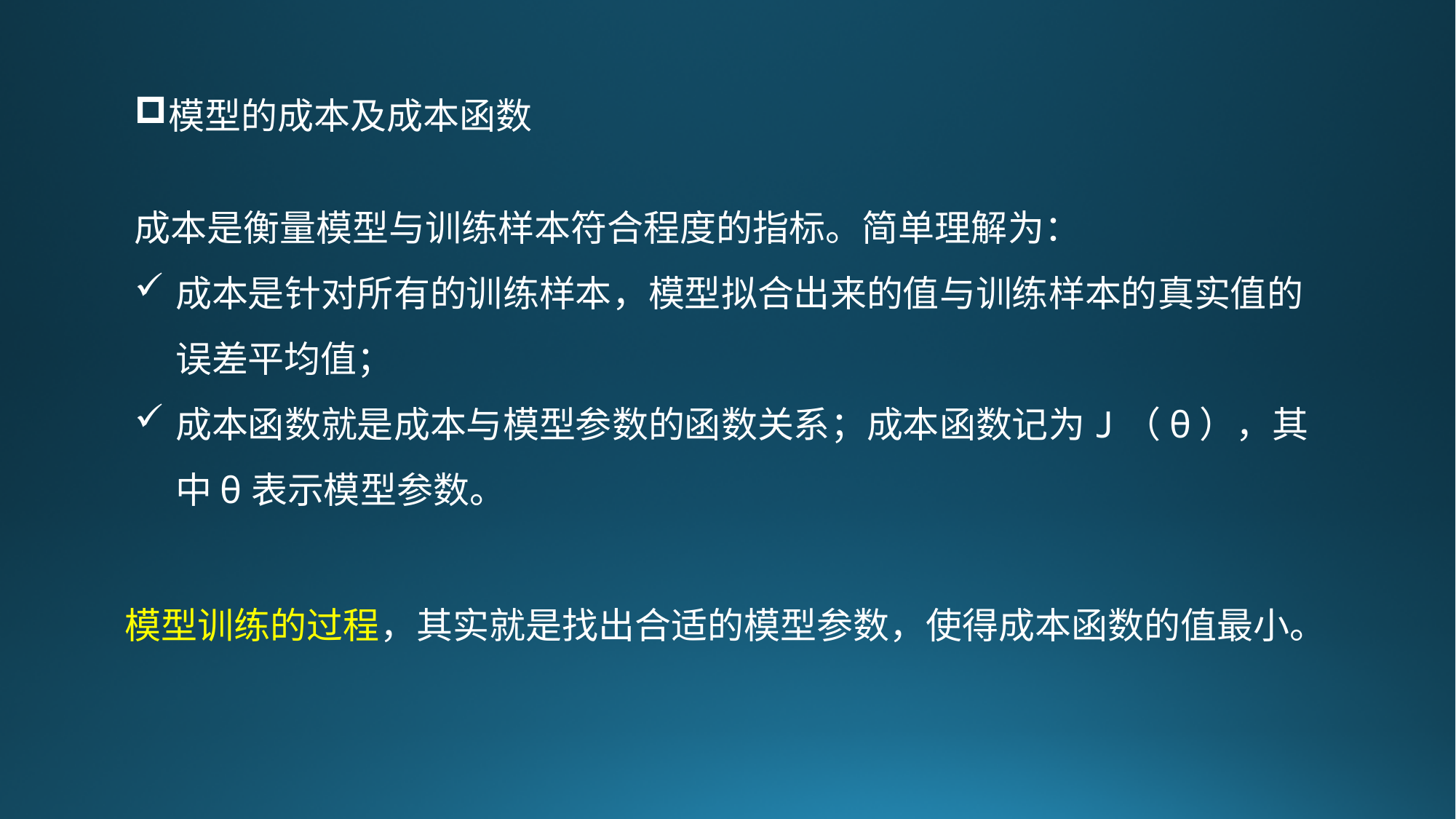

模型的成本及成本函数
成本是衡量模型与训练样本符合程度的指标。简单理解为：
成本是针对所有的训练样本，模型拟合出来的值与训练样本的真实值的误差平均值；
成本函数就是成本与模型参数的函数关系；成本函数记为J（θ），其中θ表示模型参数。
模型训练的过程，其实就是找出合适的模型参数，使得成本函数的值最小。